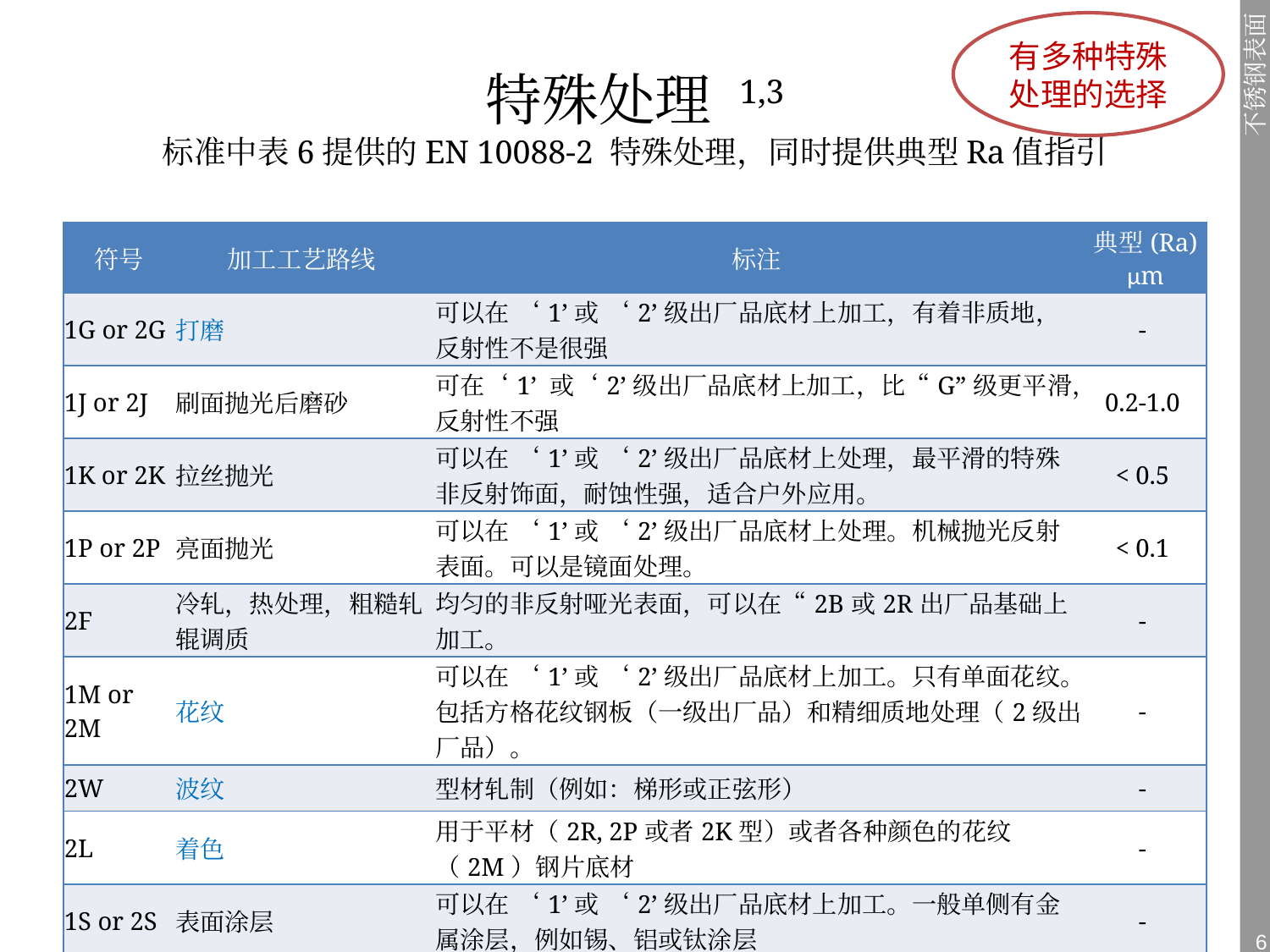

有多种特殊处理的选择
# 特殊处理 1,3 标准中表6提供的EN 10088-2 特殊处理，同时提供典型Ra值指引
| 符号 | 加工工艺路线 | 标注 | 典型(Ra) μm |
| --- | --- | --- | --- |
| 1G or 2G | 打磨 | 可以在 ‘1’或 ‘2’级出厂品底材上加工，有着非质地，反射性不是很强 | - |
| 1J or 2J | 刷面抛光后磨砂 | 可在‘1’ 或‘2’级出厂品底材上加工，比“G”级更平滑，反射性不强 | 0.2-1.0 |
| 1K or 2K | 拉丝抛光 | 可以在 ‘1’或 ‘2’级出厂品底材上处理，最平滑的特殊非反射饰面，耐蚀性强，适合户外应用。 | < 0.5 |
| 1P or 2P | 亮面抛光 | 可以在 ‘1’或 ‘2’级出厂品底材上处理。机械抛光反射表面。可以是镜面处理。 | < 0.1 |
| 2F | 冷轧，热处理，粗糙轧辊调质 | 均匀的非反射哑光表面，可以在“2B或2R出厂品基础上加工。 | - |
| 1M or 2M | 花纹 | 可以在 ‘1’或 ‘2’级出厂品底材上加工。只有单面花纹。包括方格花纹钢板（一级出厂品）和精细质地处理（2级出厂品）。 | - |
| 2W | 波纹 | 型材轧制（例如：梯形或正弦形） | - |
| 2L | 着色 | 用于平材（2R, 2P或者2K型）或者各种颜色的花纹（2M）钢片底材 | - |
| 1S or 2S | 表面涂层 | 可以在 ‘1’或 ‘2’级出厂品底材上加工。一般单侧有金属涂层，例如锡、铝或钛涂层 | - |
6